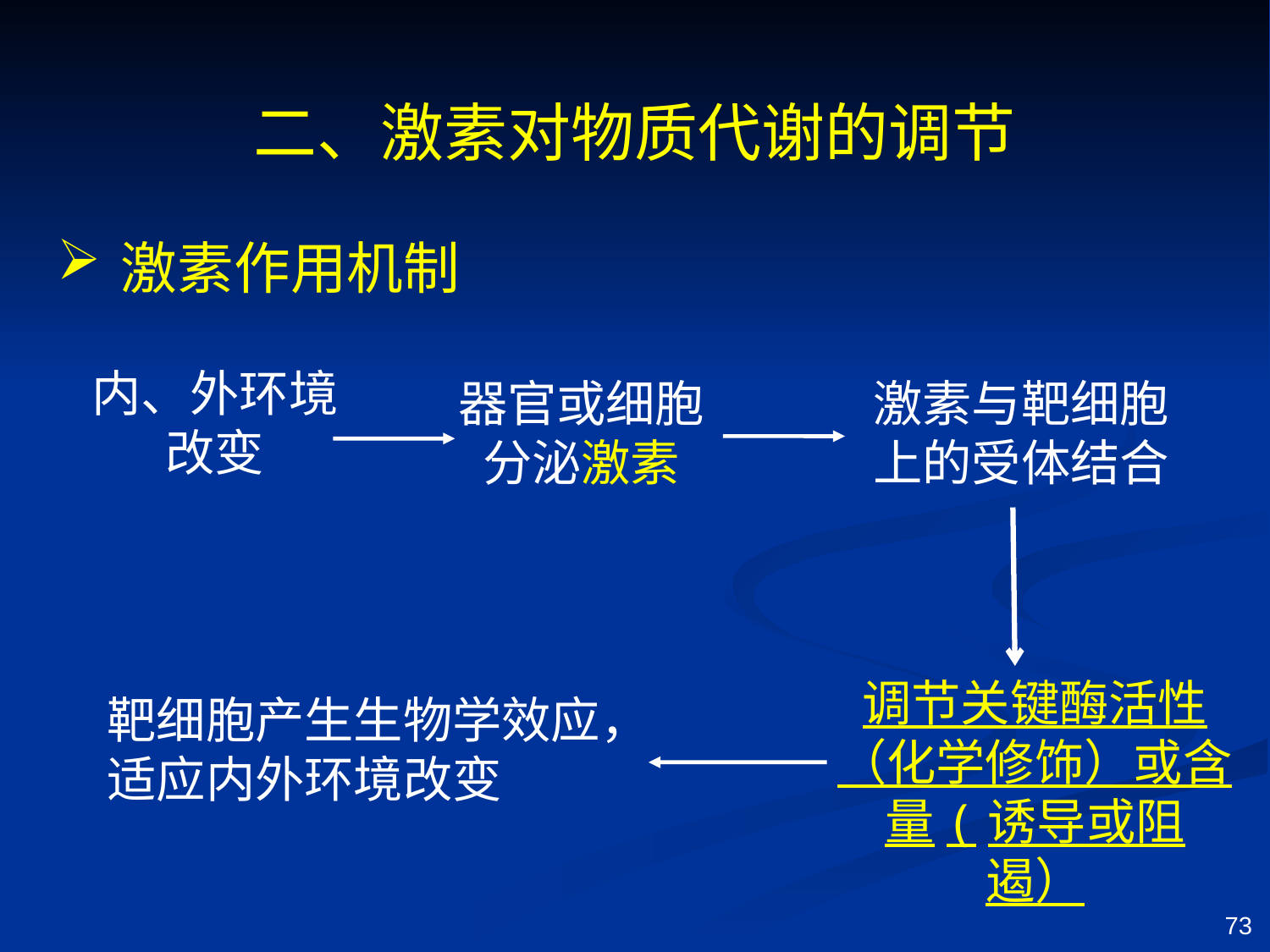

二、激素对物质代谢的调节
激素作用机制
内、外环境改变
器官或细胞分泌激素

激素与靶细胞上的受体结合

调节关键酶活性（化学修饰）或含量(诱导或阻遏）
靶细胞产生生物学效应，适应内外环境改变

73